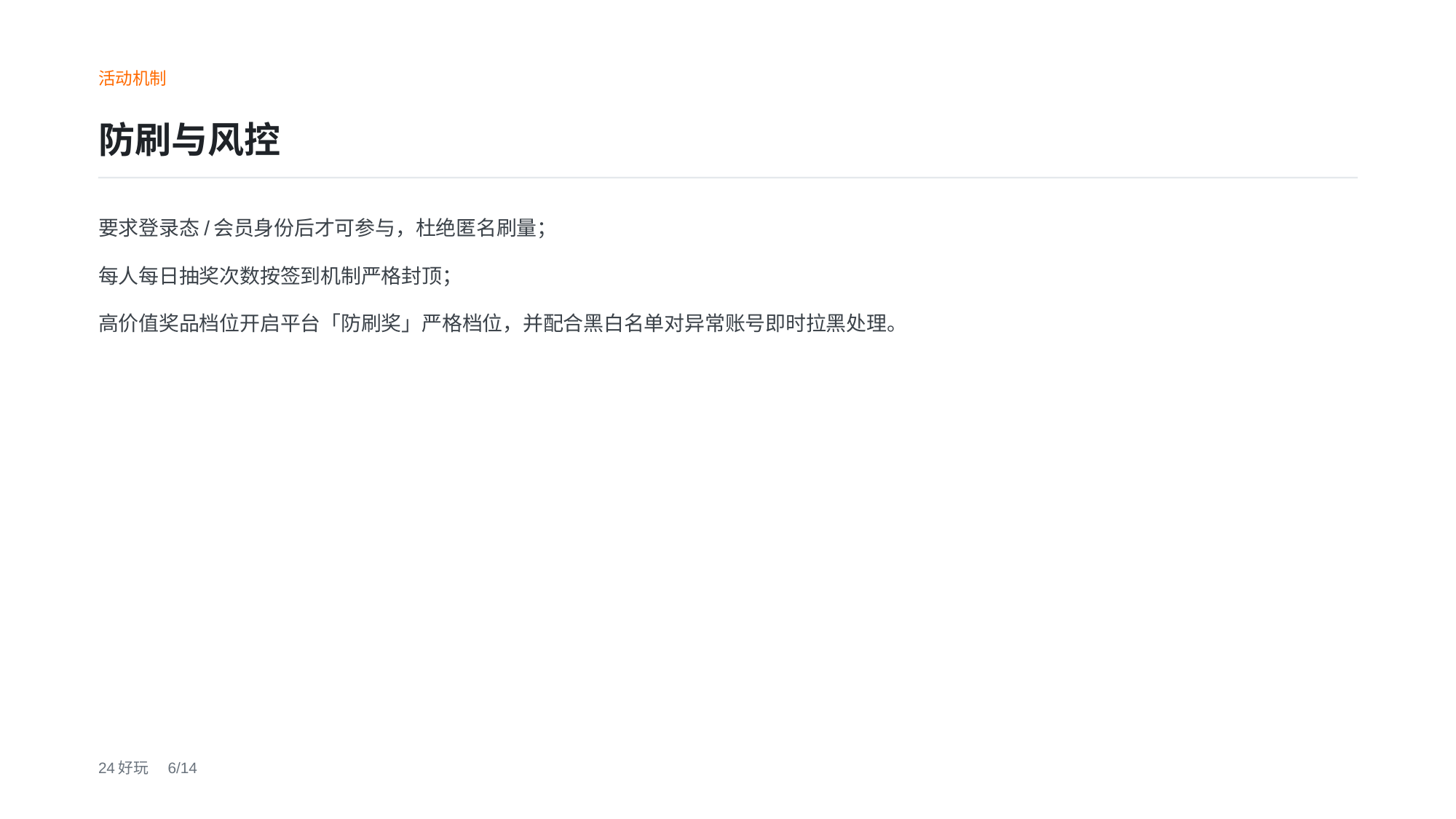

活动机制
防刷与风控

要求登录态/会员身份后才可参与，杜绝匿名刷量；
每人每日抽奖次数按签到机制严格封顶；
高价值奖品档位开启平台「防刷奖」严格档位，并配合黑白名单对异常账号即时拉黑处理。
24好玩　6/14